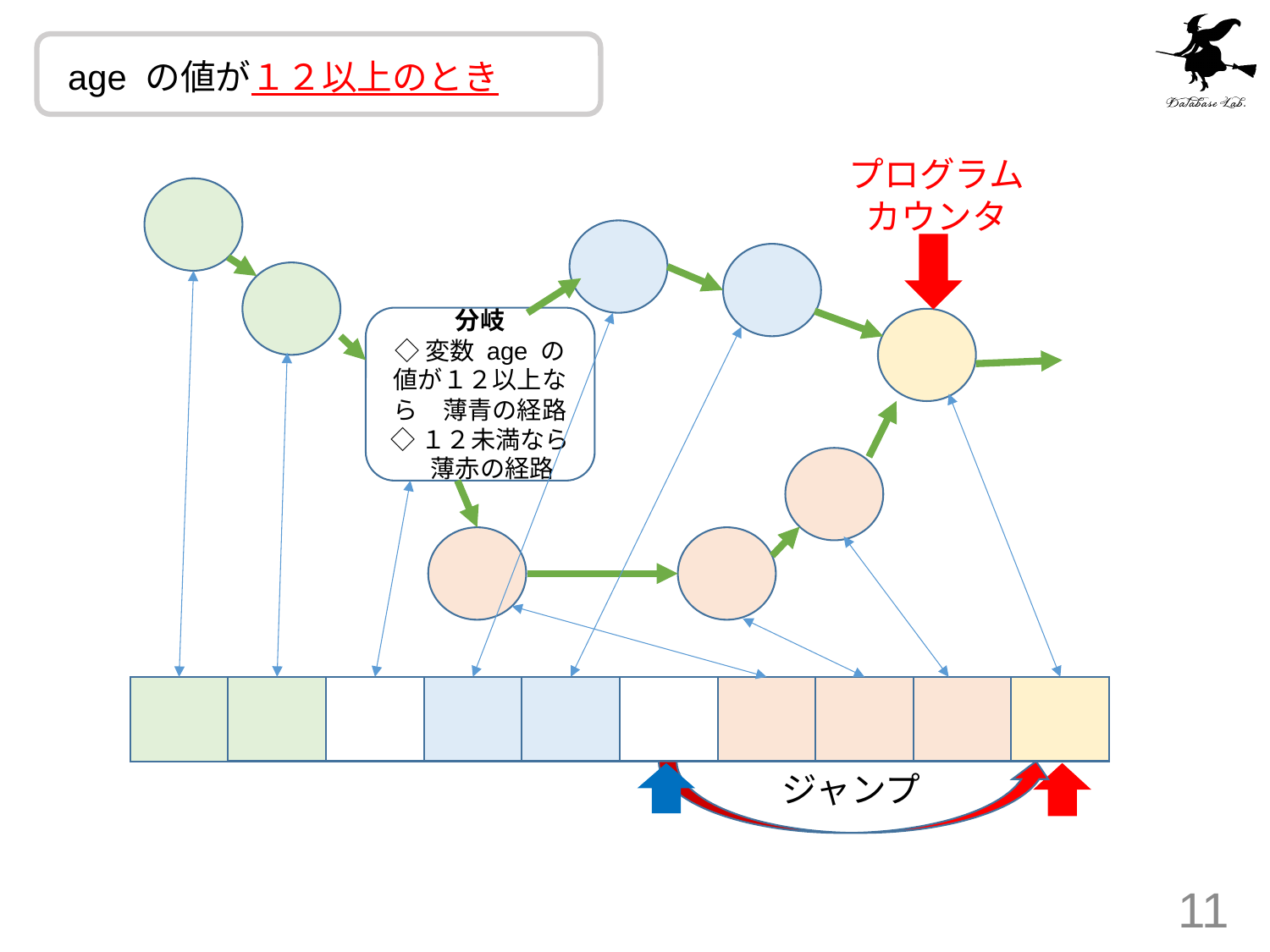

#

age の値が１２以上のとき

プログラム
カウンタ

分岐
◇変数 age の値が１２以上なら　薄青の経路
◇１２未満なら　薄赤の経路

ジャンプ

11